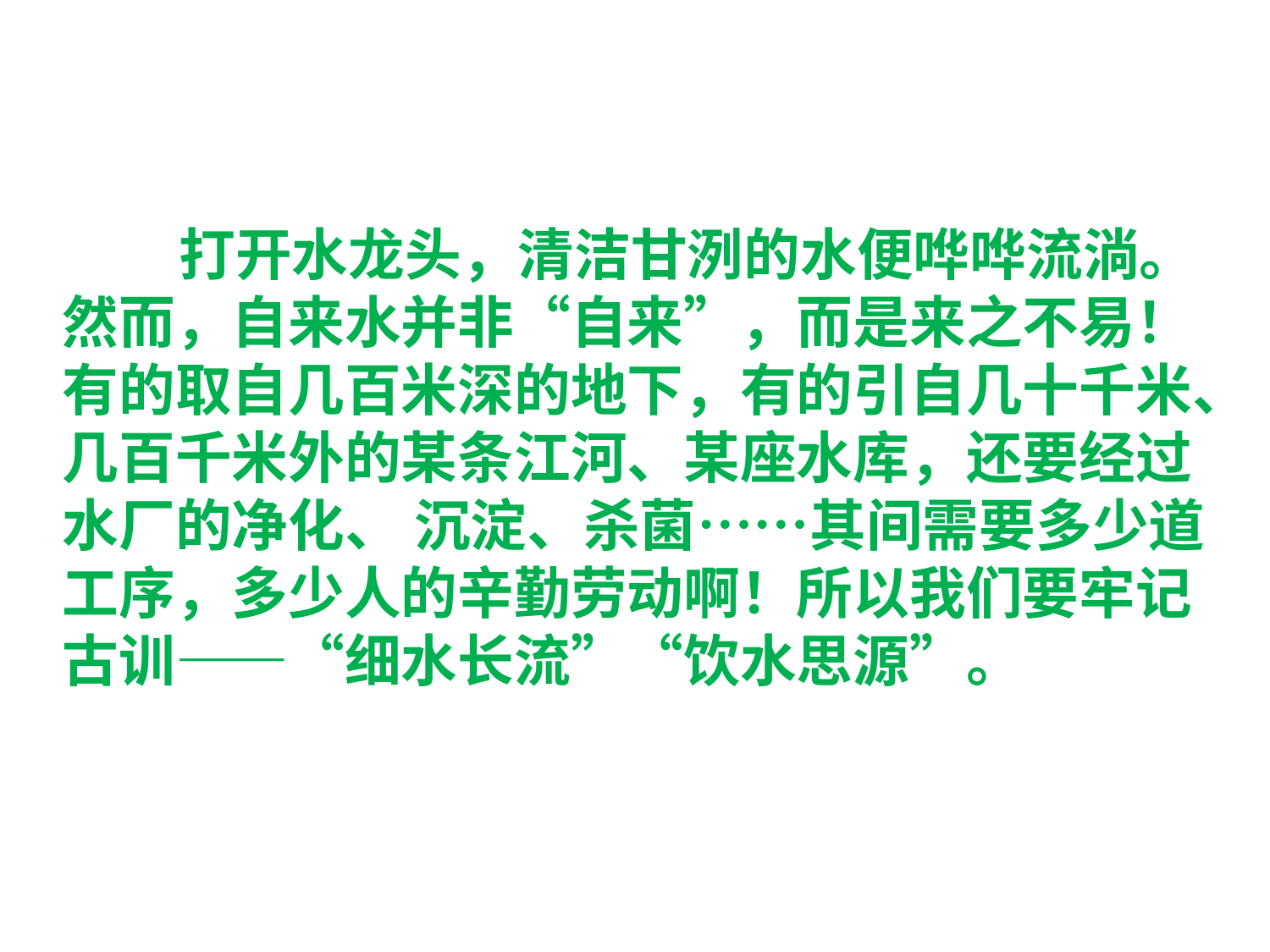

# 打开水龙头，清洁甘洌的水便哗哗流淌。然而，自来水并非“自来”，而是来之不易！有的取自几百米深的地下，有的引自几十千米、几百千米外的某条江河、某座水库，还要经过水厂的净化、 沉淀、杀菌……其间需要多少道工序，多少人的辛勤劳动啊！所以我们要牢记古训——“细水长流”“饮水思源”。